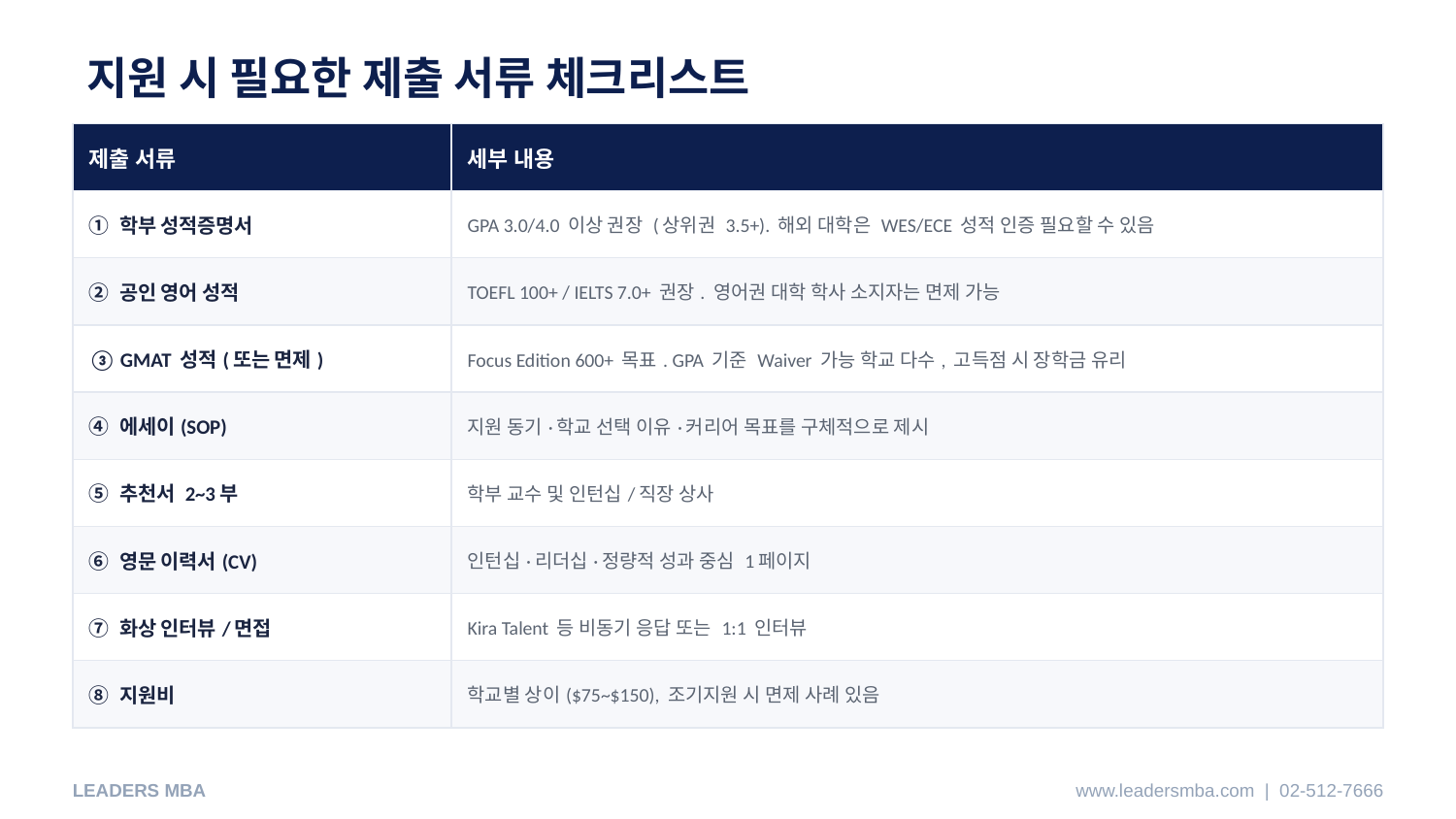

지원 시 필요한 제출 서류 체크리스트
| 제출 서류 | 세부 내용 |
| --- | --- |
| ① 학부 성적증명서 | GPA 3.0/4.0 이상 권장 (상위권 3.5+). 해외 대학은 WES/ECE 성적 인증 필요할 수 있음 |
| ② 공인 영어 성적 | TOEFL 100+ / IELTS 7.0+ 권장. 영어권 대학 학사 소지자는 면제 가능 |
| ③ GMAT 성적(또는 면제) | Focus Edition 600+ 목표. GPA 기준 Waiver 가능 학교 다수, 고득점 시 장학금 유리 |
| ④ 에세이(SOP) | 지원 동기·학교 선택 이유·커리어 목표를 구체적으로 제시 |
| ⑤ 추천서 2~3부 | 학부 교수 및 인턴십/직장 상사 |
| ⑥ 영문 이력서(CV) | 인턴십·리더십·정량적 성과 중심 1페이지 |
| ⑦ 화상 인터뷰/면접 | Kira Talent 등 비동기 응답 또는 1:1 인터뷰 |
| ⑧ 지원비 | 학교별 상이($75~$150), 조기지원 시 면제 사례 있음 |
LEADERS MBA
www.leadersmba.com  |  02-512-7666